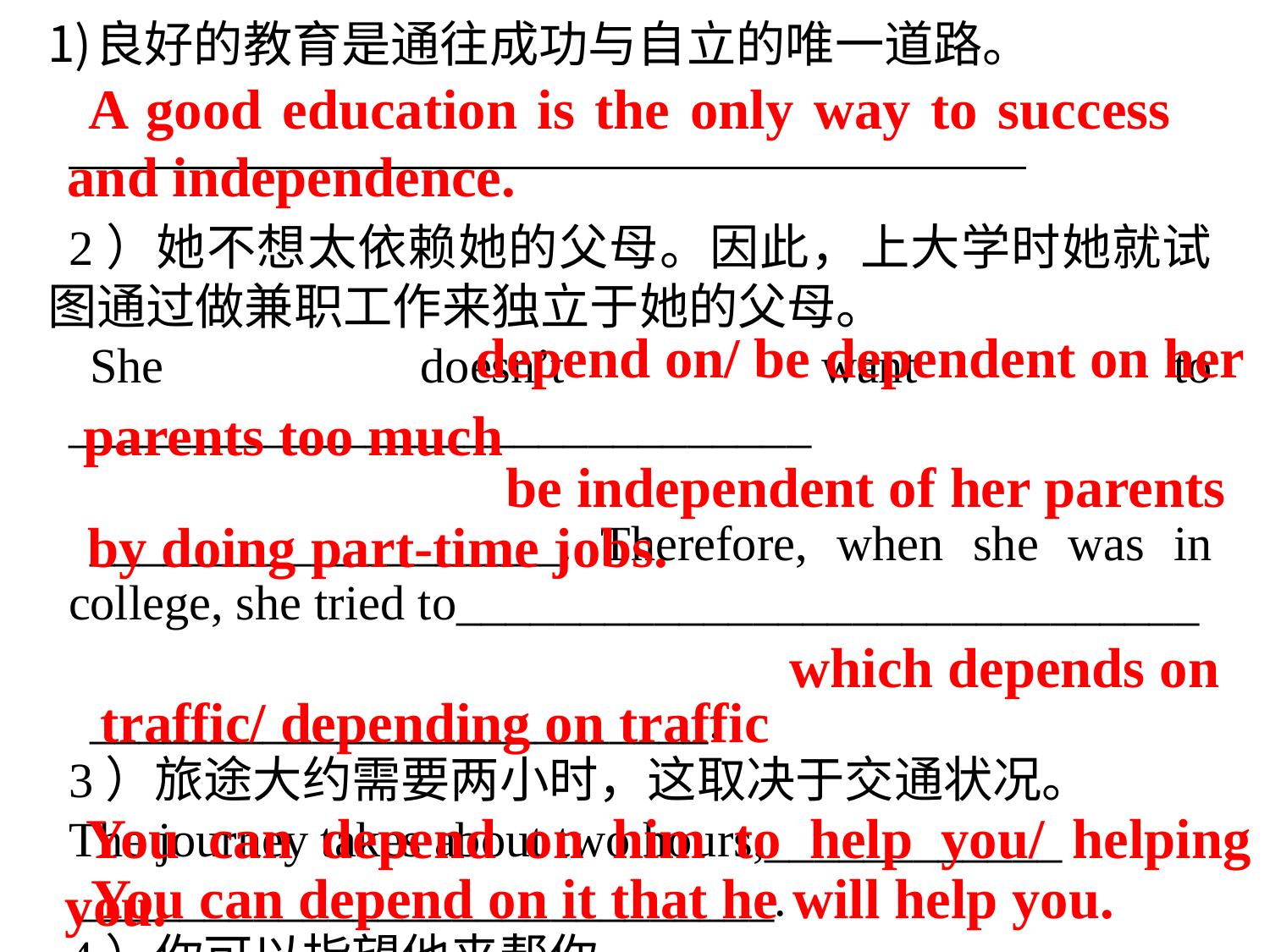

良好的教育是通往成功与自立的唯一道路。

2）她不想太依赖她的父母。因此，上大学时她就试图通过做兼职工作来独立于她的父母。
She doesn’t want to ______________________________
___________________. Therefore, when she was in college, she tried to______________________________
_________________________.
3）旅途大约需要两小时，这取决于交通状况。
The journey takes about two hours,____________
 ____________________________.
4）你可以指望他来帮你。
                                                                             .
=                                                                              .
A good education is the only way to success and independence.
depend on/ be dependent on her
parents too much
be independent of her parents
by doing part-time jobs.
which depends on
traffic/ depending on traffic
You can depend on him to help you/ helping you.
You can depend on it that he will help you.